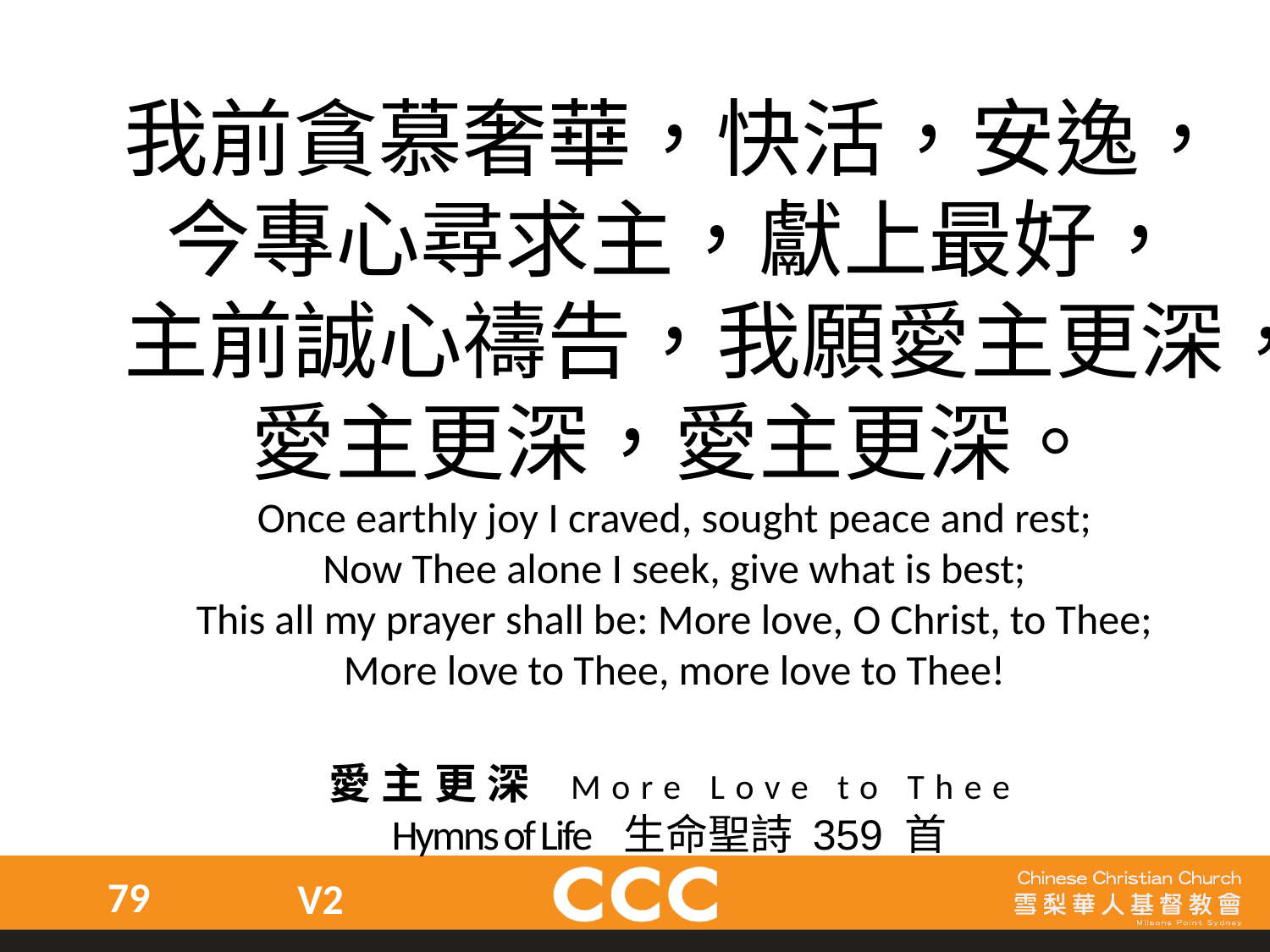

我前貪慕奢華，快活，安逸，
今專心尋求主，獻上最好，
主前誠心禱告，我願愛主更深，
愛主更深，愛主更深。
Once earthly joy I craved, sought peace and rest;
Now Thee alone I seek, give what is best;
This all my prayer shall be: More love, O Christ, to Thee;
More love to Thee, more love to Thee!
愛主更深 More Love to Thee
Hymns of Life   生命聖詩 359 首
79
V2